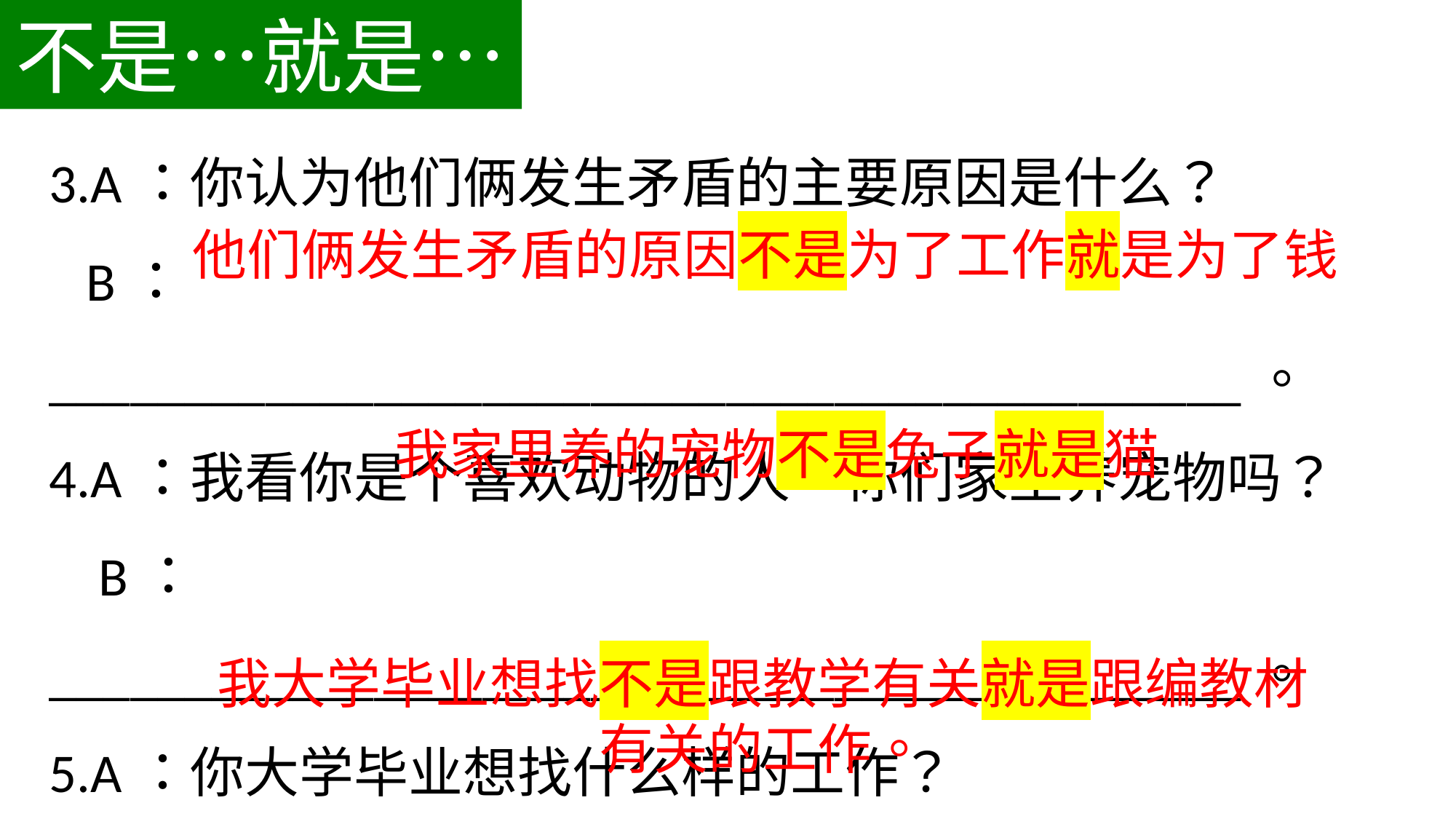

不是…就是…
3.A：你认为他们俩发生矛盾的主要原因是什么？
   B：____________________________________________。
4.A：我看你是个喜欢动物的人，你们家里养宠物吗？
    B：____________________________________________。
5.A：你大学毕业想找什么样的工作？

   B： ___________________________________________。
他们俩发生矛盾的原因不是为了工作就是为了钱
我家里养的宠物不是兔子就是猫
我大学毕业想找不是跟教学有关就是跟编教材有关的工作。